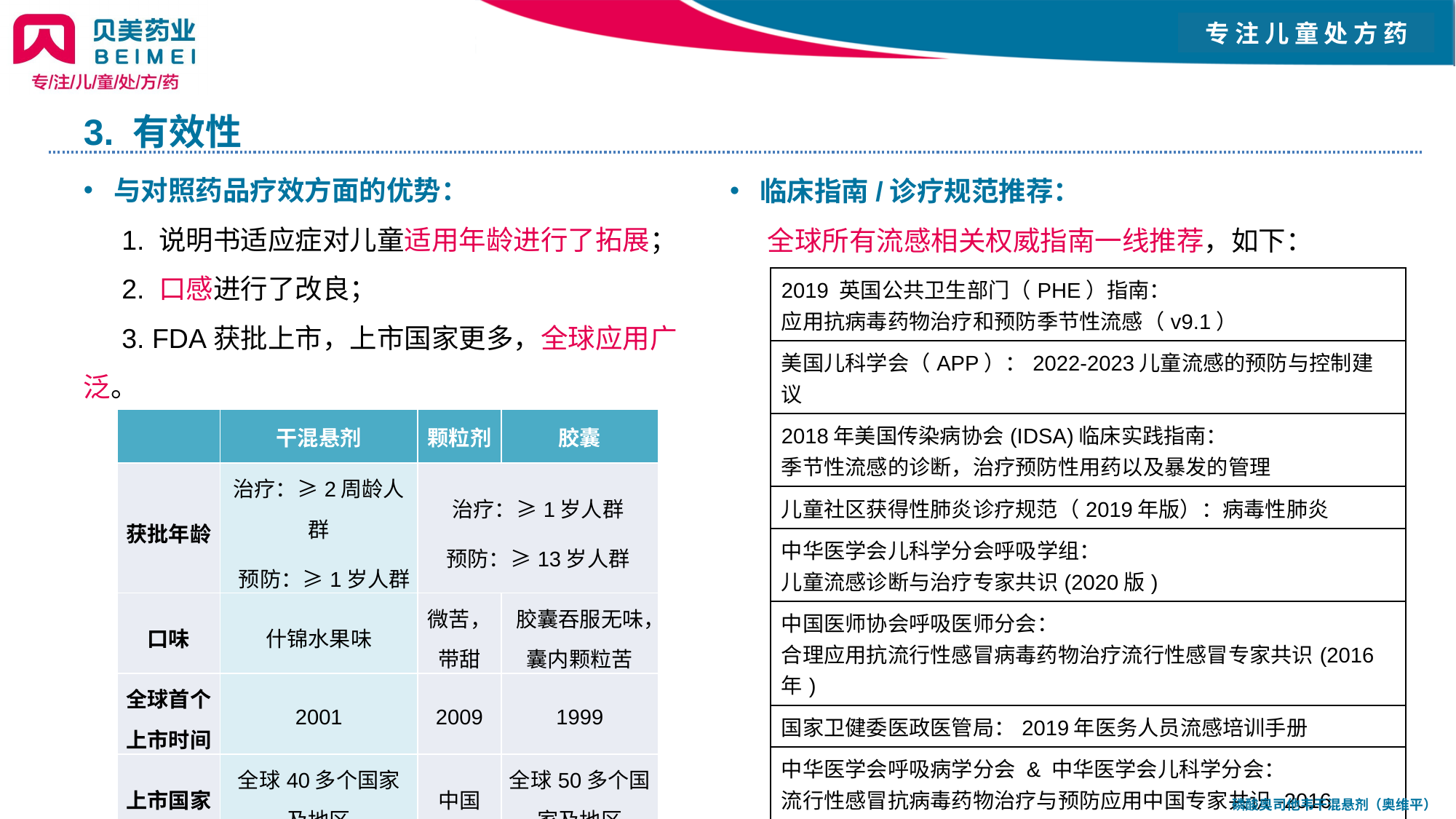

# 3. 有效性
与对照药品疗效方面的优势：
     1. 说明书适应症对儿童适用年龄进行了拓展；
     2. 口感进行了改良；
     3. FDA获批上市，上市国家更多，全球应用广泛。
     * 具体见下表：
临床指南/诊疗规范推荐：
     全球所有流感相关权威指南一线推荐，如下：
| 2019 英国公共卫生部门（PHE）指南： 应用抗病毒药物治疗和预防季节性流感（v9.1） |
| --- |
| 美国儿科学会（APP）：2022-2023儿童流感的预防与控制建议 |
| 2018年美国传染病协会(IDSA)临床实践指南： 季节性流感的诊断，治疗预防性用药以及暴发的管理 |
| 儿童社区获得性肺炎诊疗规范（2019年版）：病毒性肺炎 |
| 中华医学会儿科学分会呼吸学组： 儿童流感诊断与治疗专家共识(2020版) |
| 中国医师协会呼吸医师分会： 合理应用抗流行性感冒病毒药物治疗流行性感冒专家共识(2016年) |
| 国家卫健委医政医管局：2019年医务人员流感培训手册 |
| 中华医学会呼吸病学分会 & 中华医学会儿科学分会： 流行性感冒抗病毒药物治疗与预防应用中国专家共识-2016 |
| 国家卫建委办公厅：流行性感冒诊疗方案（2020年版） |
|  | 干混悬剂 | 颗粒剂 | 胶囊 |
| --- | --- | --- | --- |
| 获批年龄 | 治疗：≥2周龄人群 预防：≥1岁人群 | 治疗：≥1岁人群 预防：≥13岁人群 |  |
| 口味 | 什锦水果味 | 微苦，带甜 | 胶囊吞服无味，囊内颗粒苦 |
| 全球首个上市时间 | 2001 | 2009 | 1999 |
| 上市国家 | 全球40多个国家及地区 | 中国 | 全球50多个国家及地区 |
磷酸奥司他韦干混悬剂（奥维平）